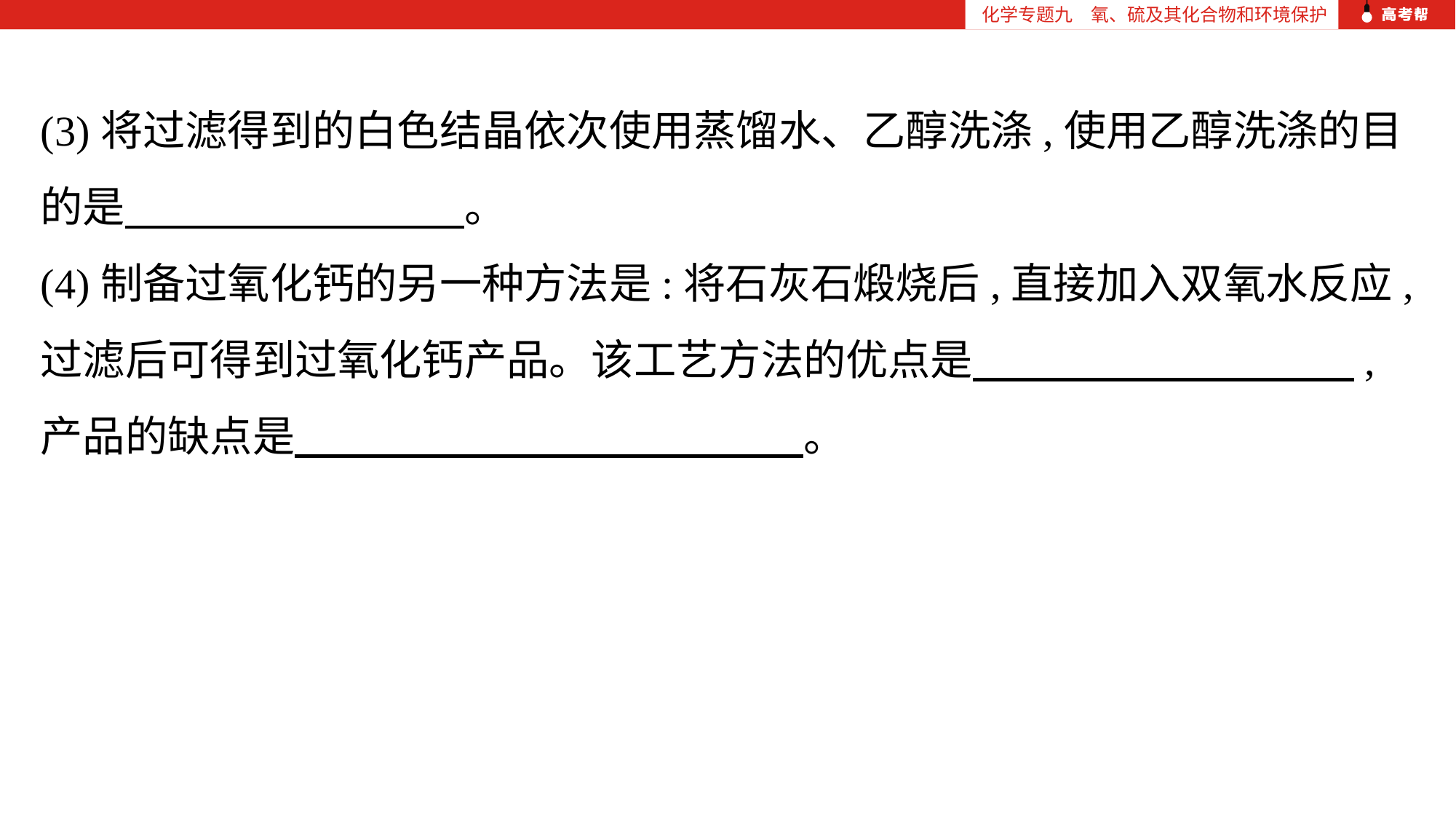

化学专题九　氧、硫及其化合物和环境保护

(3)将过滤得到的白色结晶依次使用蒸馏水、乙醇洗涤,使用乙醇洗涤的目的是　　　　　　　　。
(4)制备过氧化钙的另一种方法是:将石灰石煅烧后,直接加入双氧水反应,过滤后可得到过氧化钙产品。该工艺方法的优点是　　　　　　　　　,产品的缺点是　　　　　　　　　　　　。